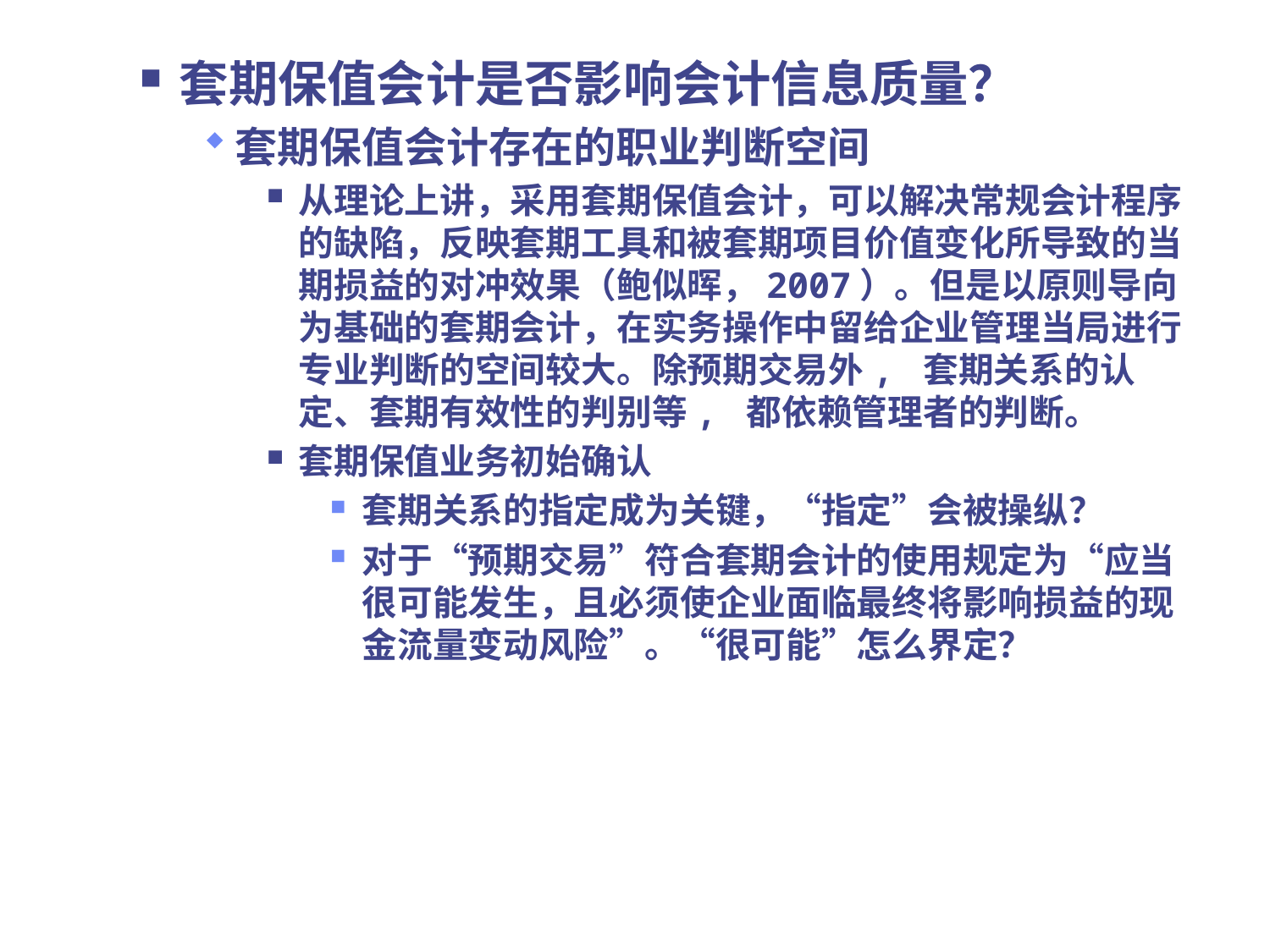

套期保值会计是否影响会计信息质量？
套期保值会计存在的职业判断空间
从理论上讲，采用套期保值会计，可以解决常规会计程序的缺陷，反映套期工具和被套期项目价值变化所导致的当期损益的对冲效果（鲍似晖，2007）。但是以原则导向为基础的套期会计，在实务操作中留给企业管理当局进行专业判断的空间较大。除预期交易外, 套期关系的认定、套期有效性的判别等, 都依赖管理者的判断。
套期保值业务初始确认
套期关系的指定成为关键，“指定”会被操纵？
对于“预期交易”符合套期会计的使用规定为“应当很可能发生，且必须使企业面临最终将影响损益的现金流量变动风险”。“很可能”怎么界定？